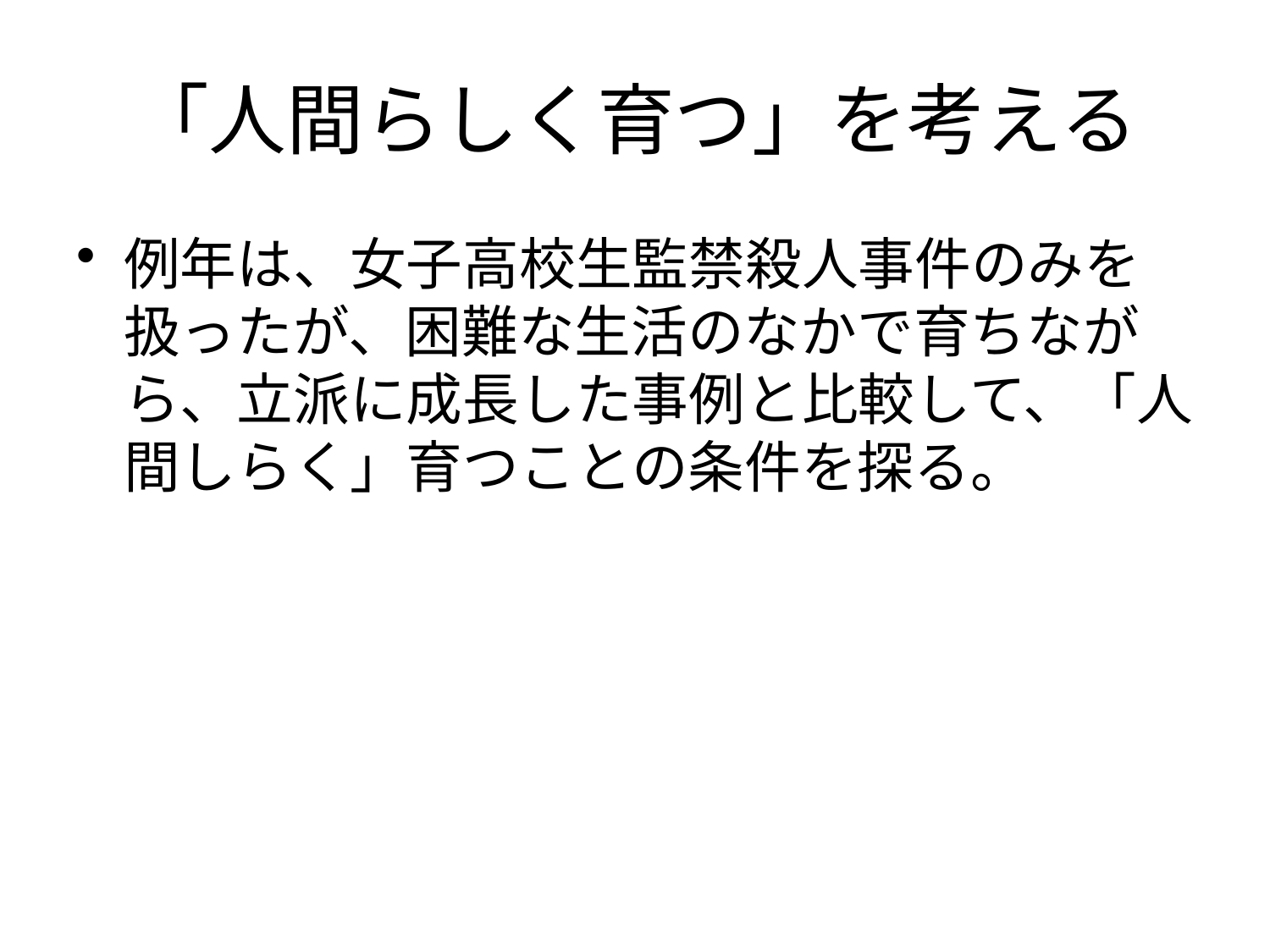

# 「人間らしく育つ」を考える
例年は、女子高校生監禁殺人事件のみを扱ったが、困難な生活のなかで育ちながら、立派に成長した事例と比較して、「人間しらく」育つことの条件を探る。